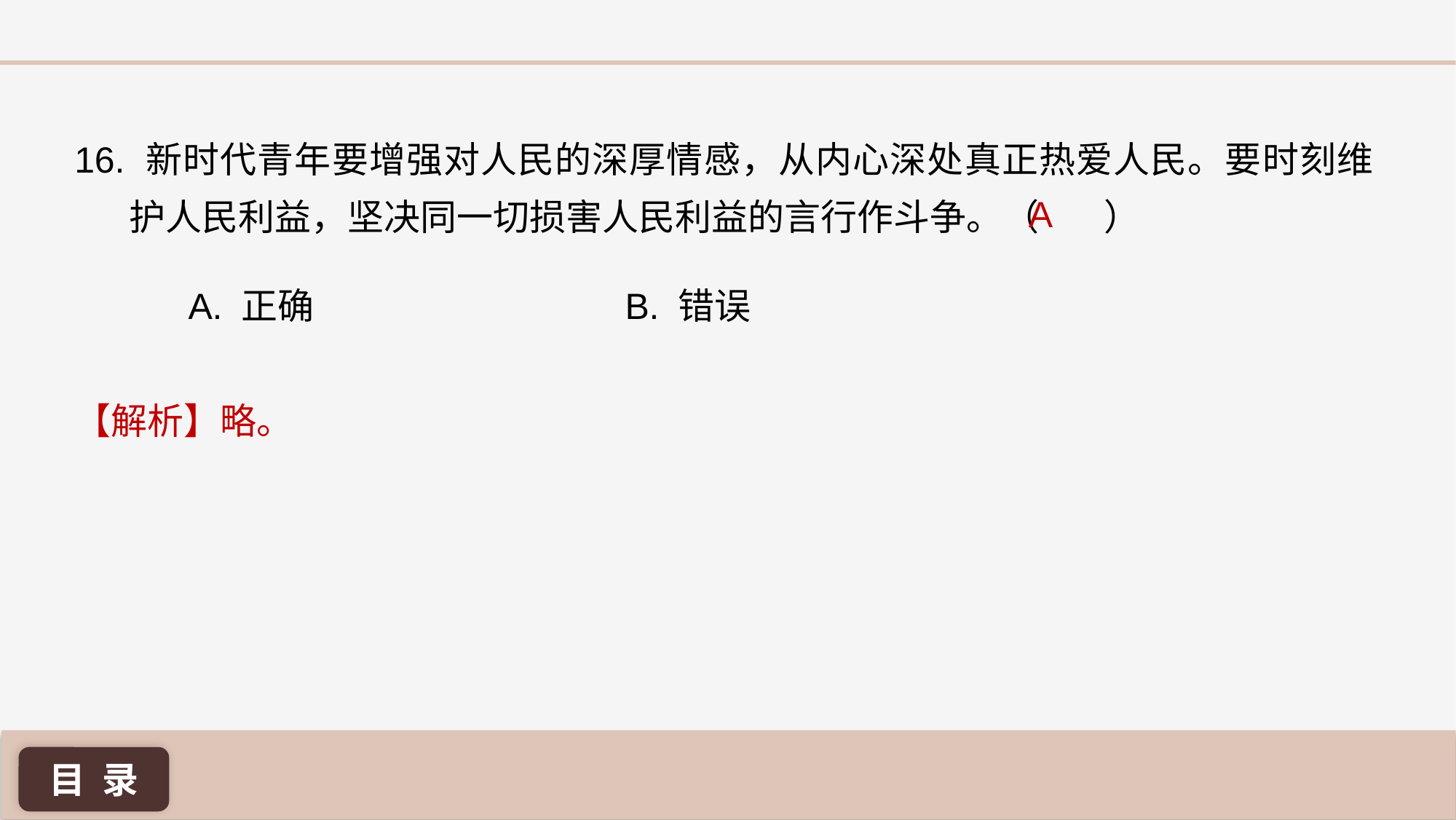

16. 新时代青年要增强对人民的深厚情感，从内心深处真正热爱人民。要时刻维护人民利益，坚决同一切损害人民利益的言行作斗争。（        ）
A
A. 正确 			B. 错误
【解析】略。